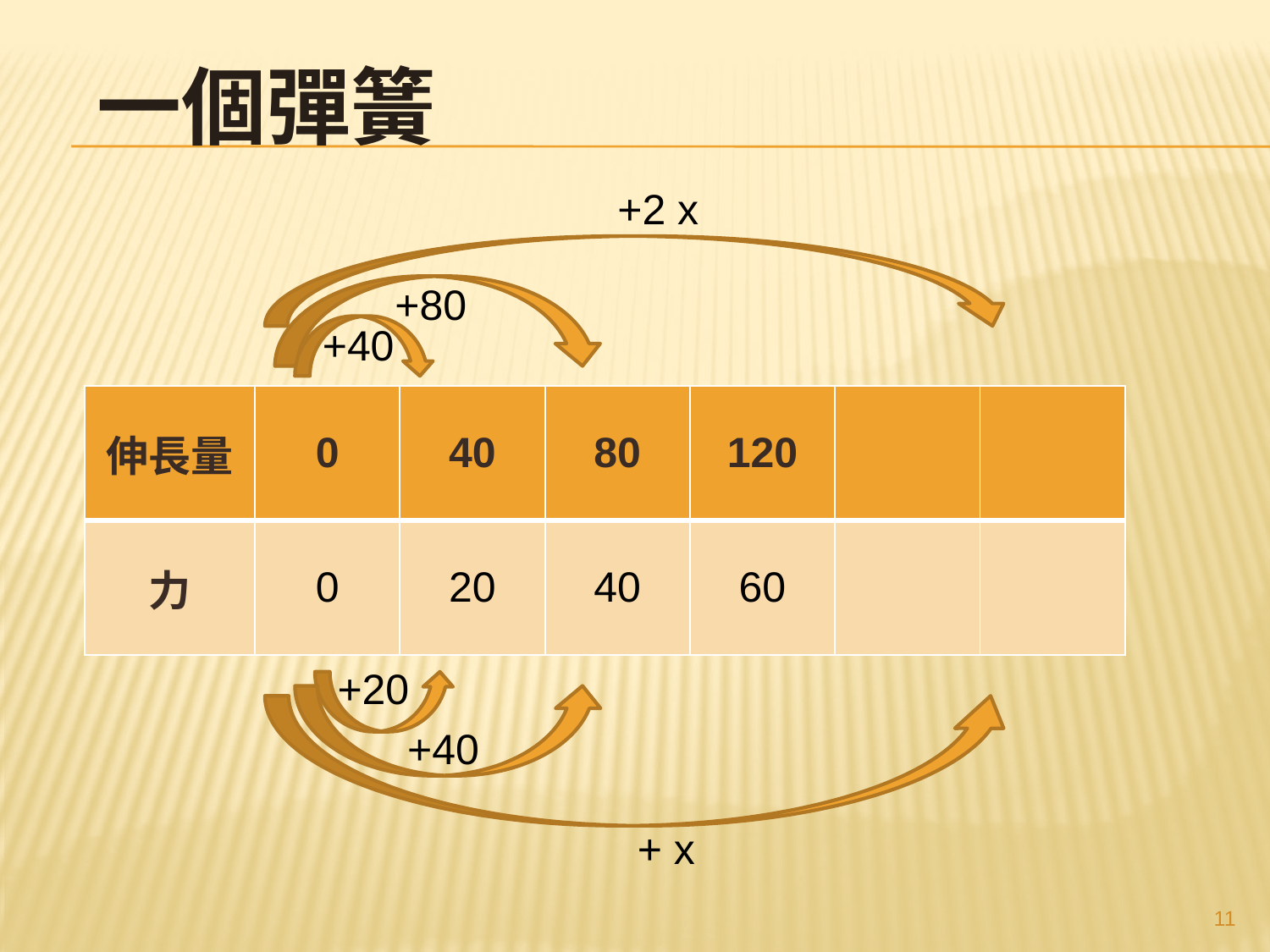

# 一個彈簧
+2 x

+80

+40

| 伸長量 | 0 | 40 | 80 | 120 |  |  |
| --- | --- | --- | --- | --- | --- | --- |
| 力 | 0 | 20 | 40 | 60 |  |  |
+20

+40

+ x
11